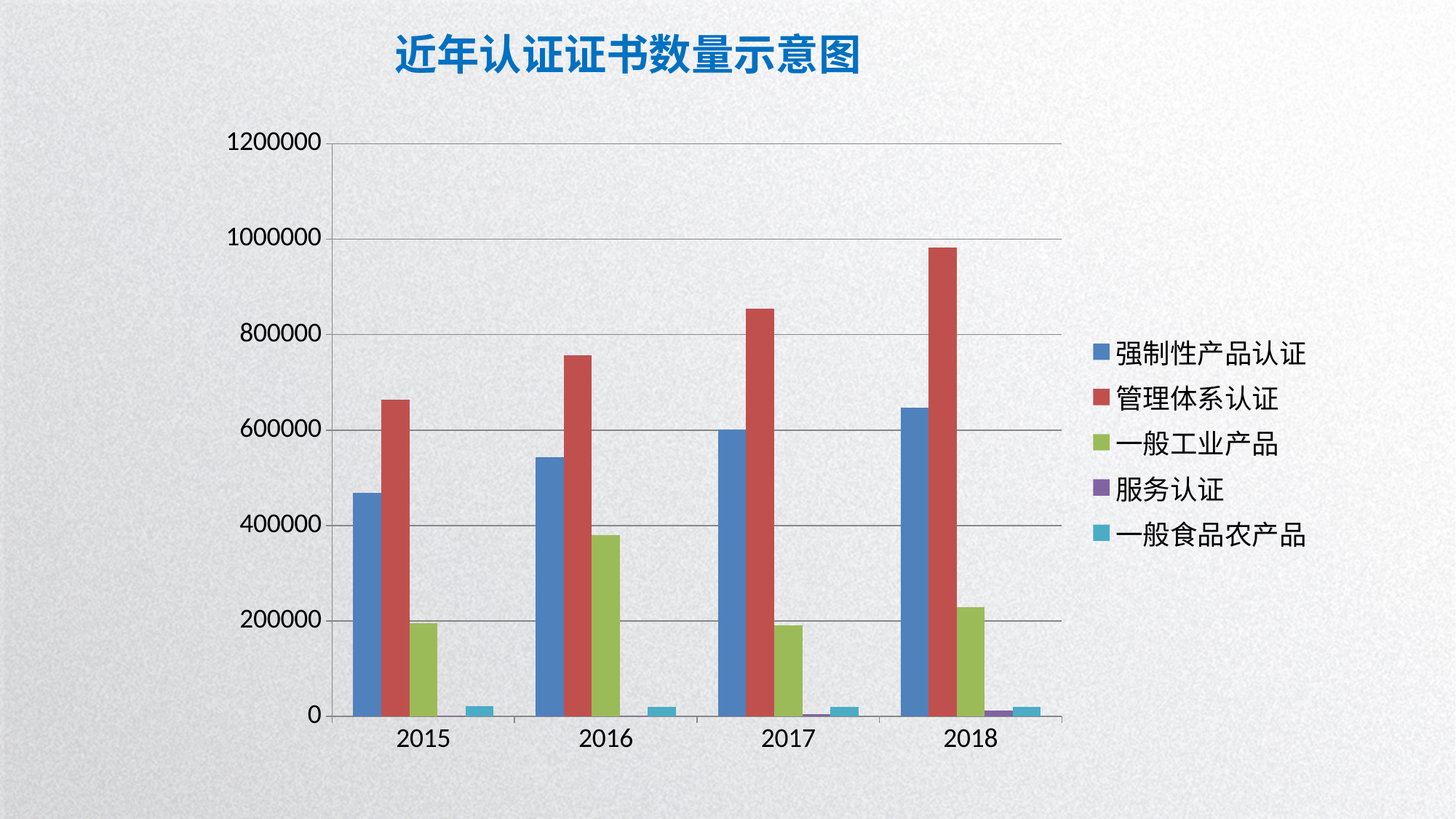

近年认证证书数量示意图

### Chart

| Category | 强制性产品认证 | 管理体系认证 | 一般工业产品 | 服务认证 | 一般食品农产品 |
|---|---|---|---|---|---|
| 2015 | 468331.0 | 663270.0 | 196057.0 | 912.0 | 21444.0 |
| 2016 | 542815.0 | 756982.0 | 379364.0 | 1537.0 | 19751.0 |
| 2017 | 601384.0 | 854911.0 | 191418.0 | 5067.0 | 20473.0 |
| 2018 | 646710.0 | 983311.0 | 228813.0 | 12502.0 | 19475.0 |